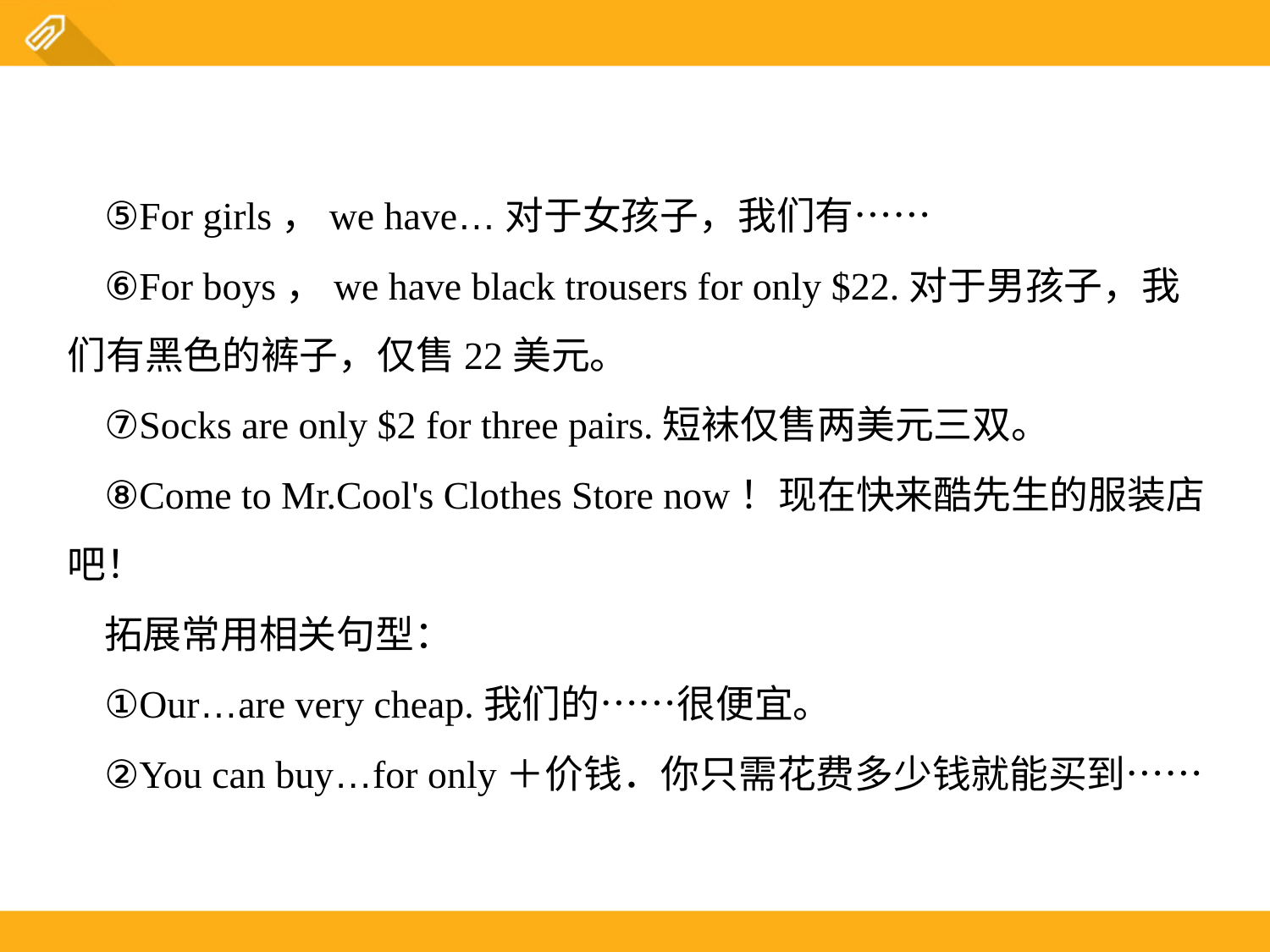

⑤For girls，we have…对于女孩子，我们有……
⑥For boys，we have black trousers for only $22.对于男孩子，我们有黑色的裤子，仅售22美元。
⑦Socks are only $2 for three pairs.短袜仅售两美元三双。
⑧Come to Mr.Cool's Clothes Store now！现在快来酷先生的服装店吧！
拓展常用相关句型：
①Our…are very cheap.我们的……很便宜。
②You can buy…for only＋价钱．你只需花费多少钱就能买到……